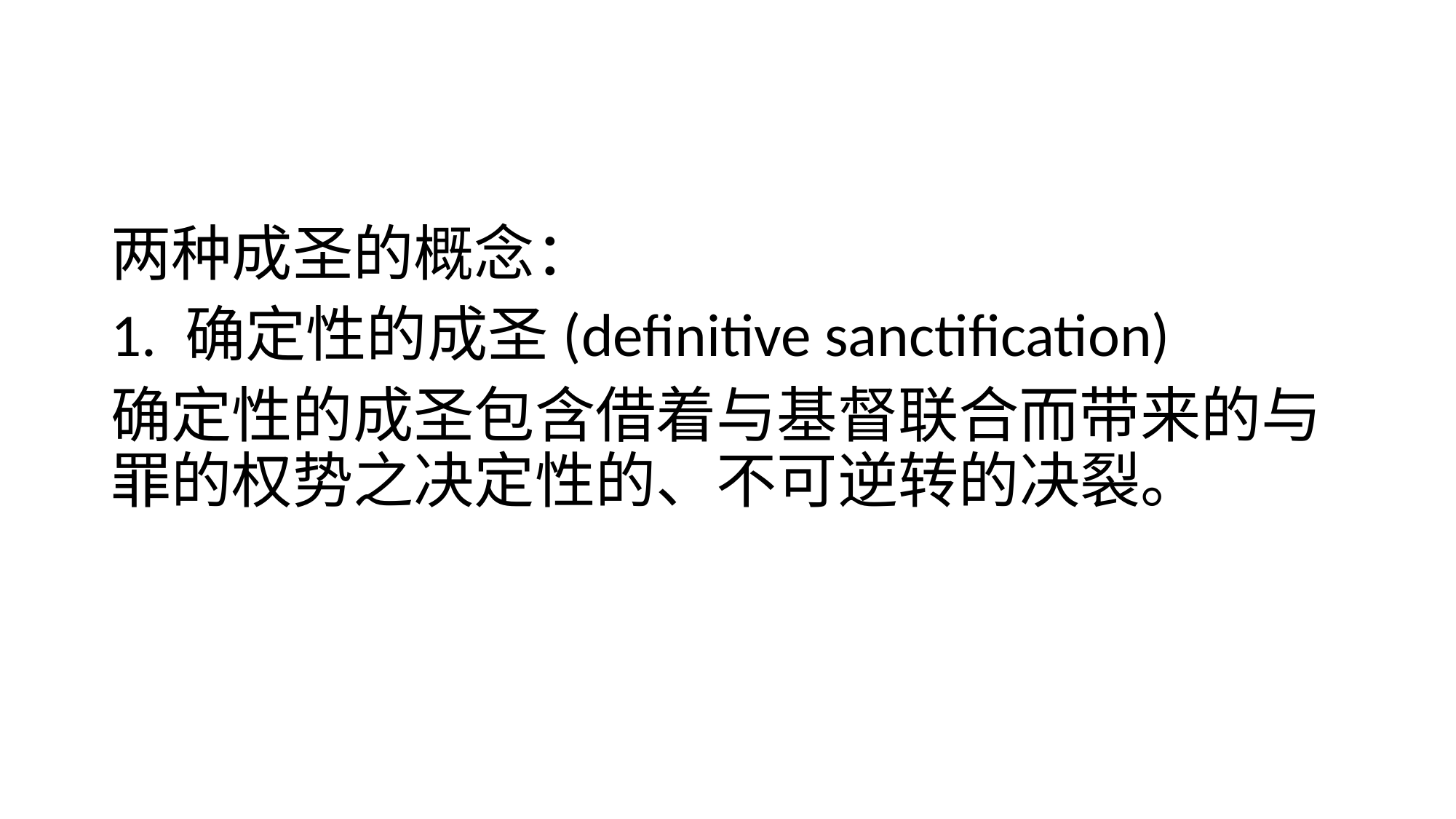

#
两种成圣的概念：
1. 确定性的成圣(definitive sanctification)
确定性的成圣包含借着与基督联合而带来的与罪的权势之决定性的、不可逆转的决裂。